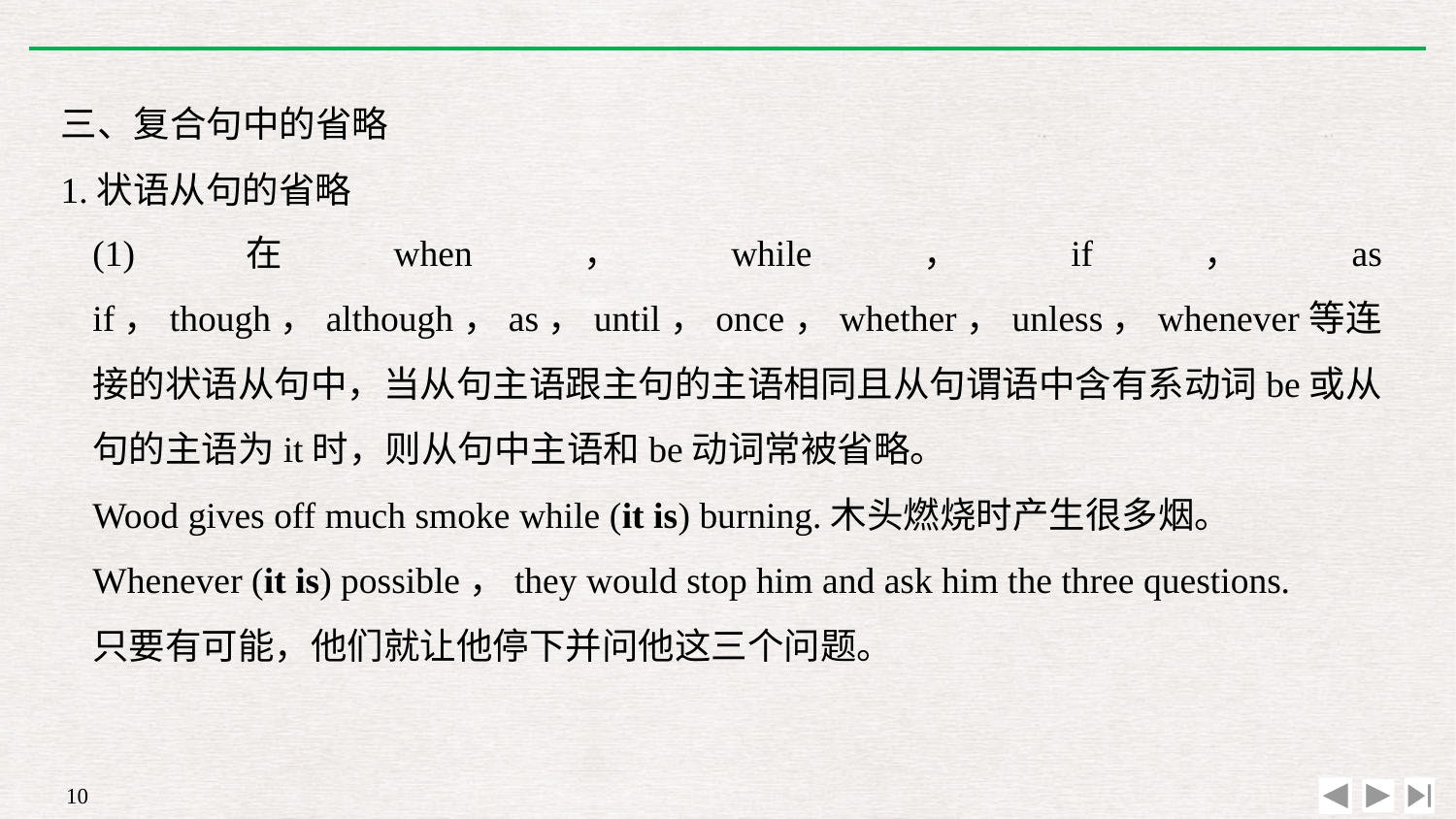

三、复合句中的省略
1.状语从句的省略
(1)在when，while，if，as if，though，although，as，until，once，whether，unless，whenever等连接的状语从句中，当从句主语跟主句的主语相同且从句谓语中含有系动词be或从句的主语为it时，则从句中主语和be动词常被省略。
Wood gives off much smoke while (it is) burning.木头燃烧时产生很多烟。
Whenever (it is) possible，they would stop him and ask him the three questions.
只要有可能，他们就让他停下并问他这三个问题。